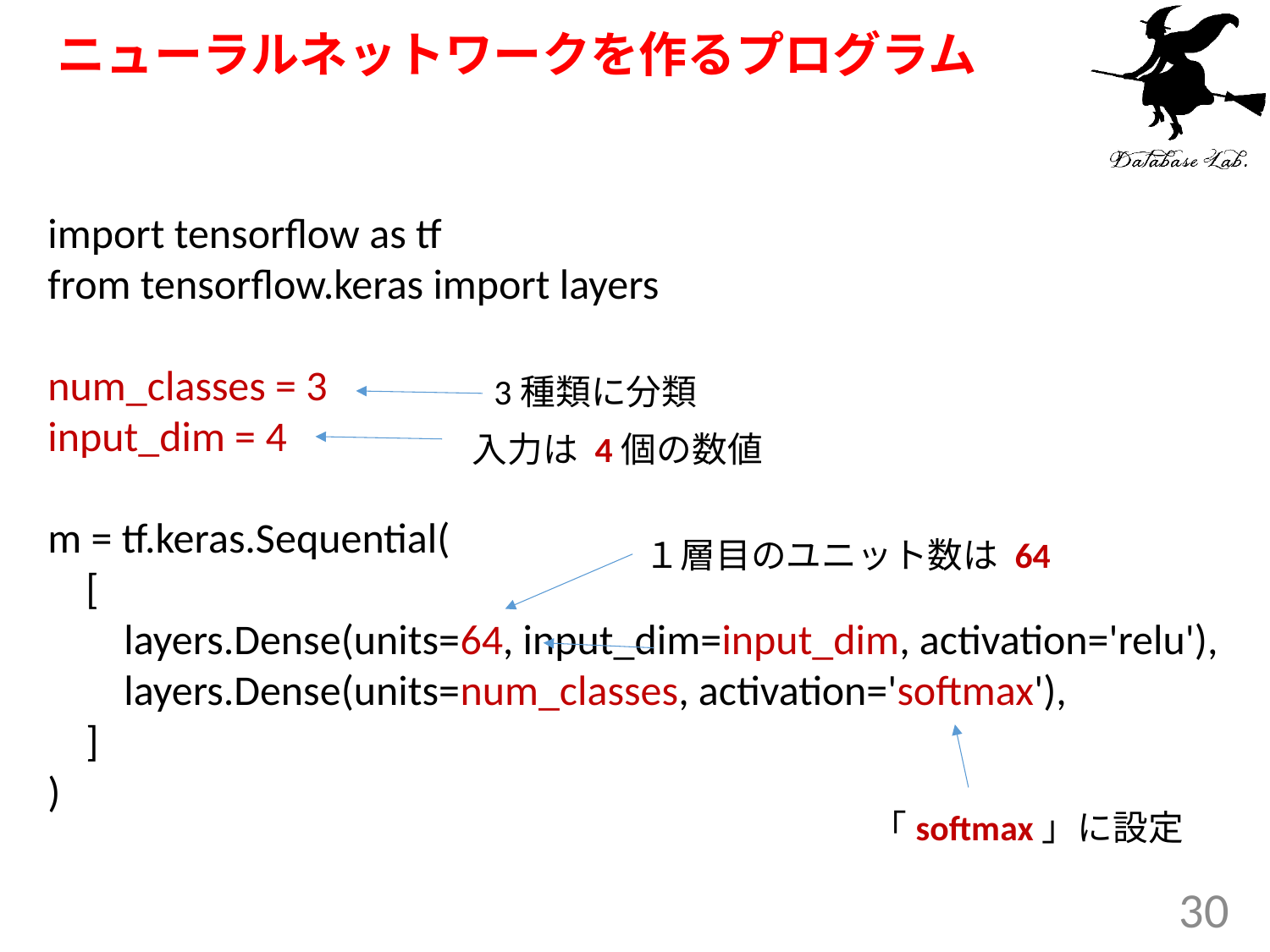

# ニューラルネットワークを作るプログラム
import tensorflow as tf
from tensorflow.keras import layers

num_classes = 3
input_dim = 4

m = tf.keras.Sequential(
    [
        layers.Dense(units=64, input_dim=input_dim, activation='relu'),
        layers.Dense(units=num_classes, activation='softmax'),
    ]
)
3種類に分類
入力は 4個の数値
１層目のユニット数は 64
「softmax」に設定
30